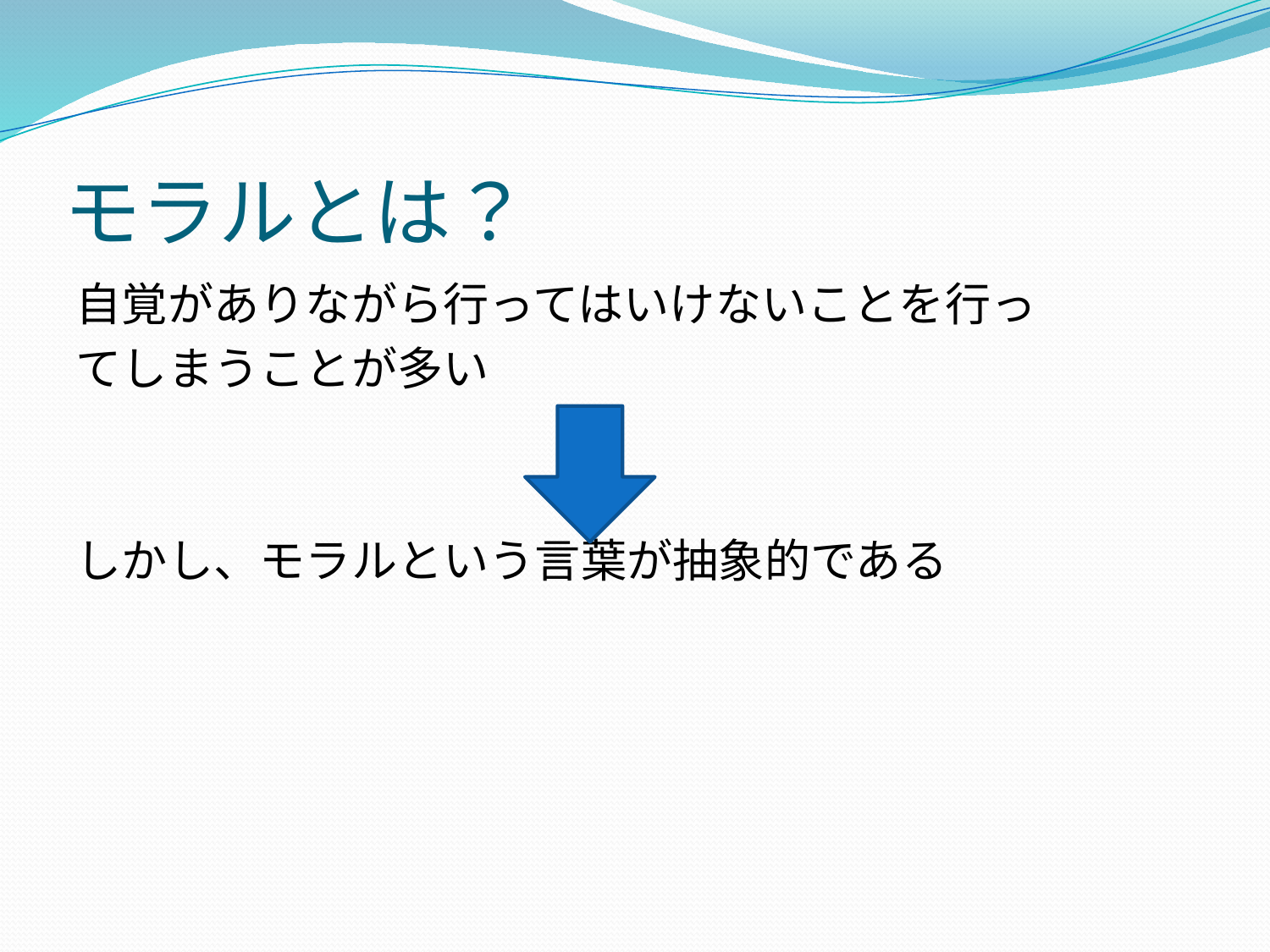

# モラルとは？
自覚がありながら行ってはいけないことを行っ
てしまうことが多い

しかし、モラルという言葉が抽象的である